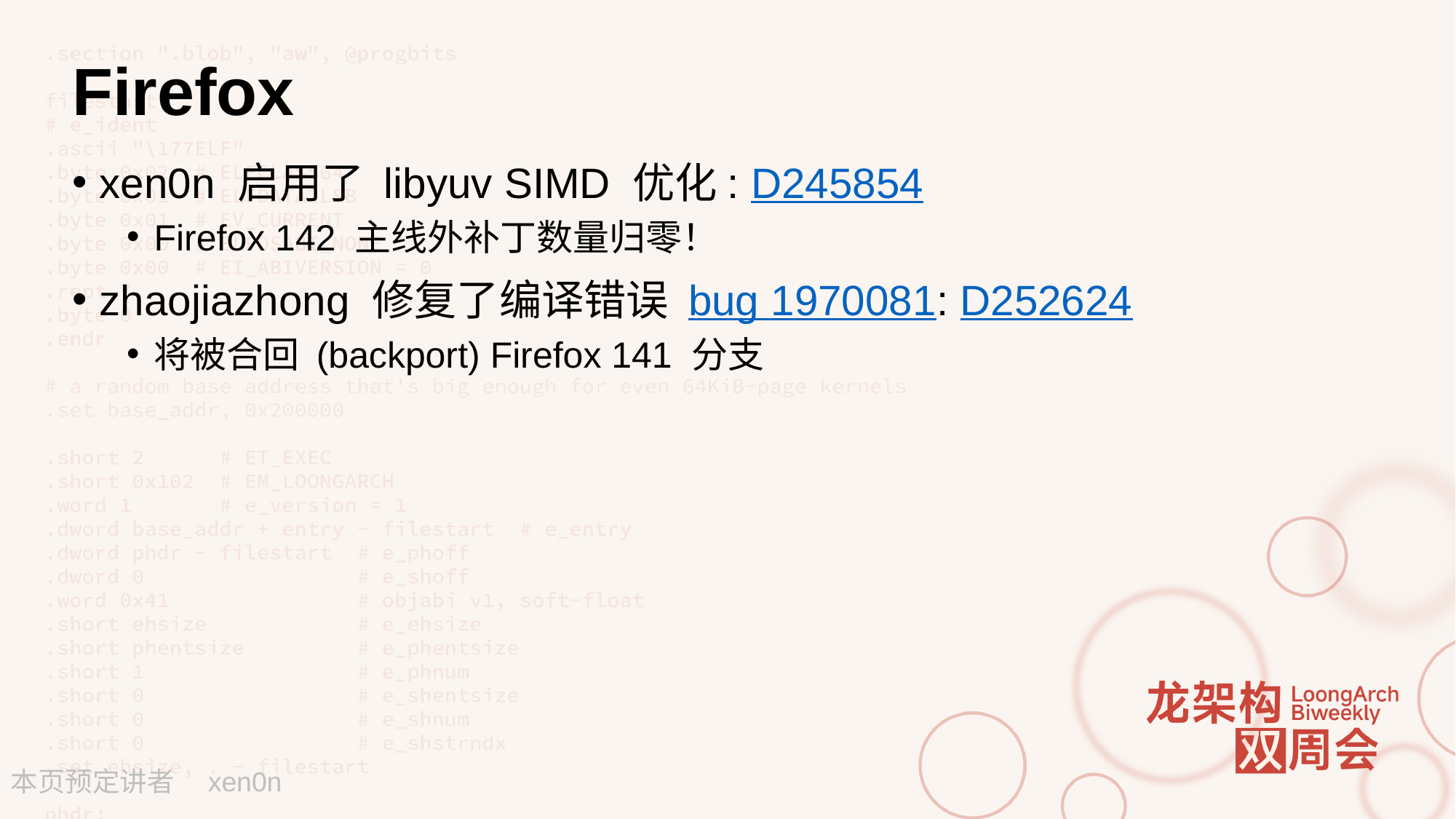

# Firefox
xen0n 启用了 libyuv SIMD 优化: D245854
Firefox 142 主线外补丁数量归零！
zhaojiazhong 修复了编译错误 bug 1970081: D252624
将被合回 (backport) Firefox 141 分支
xen0n